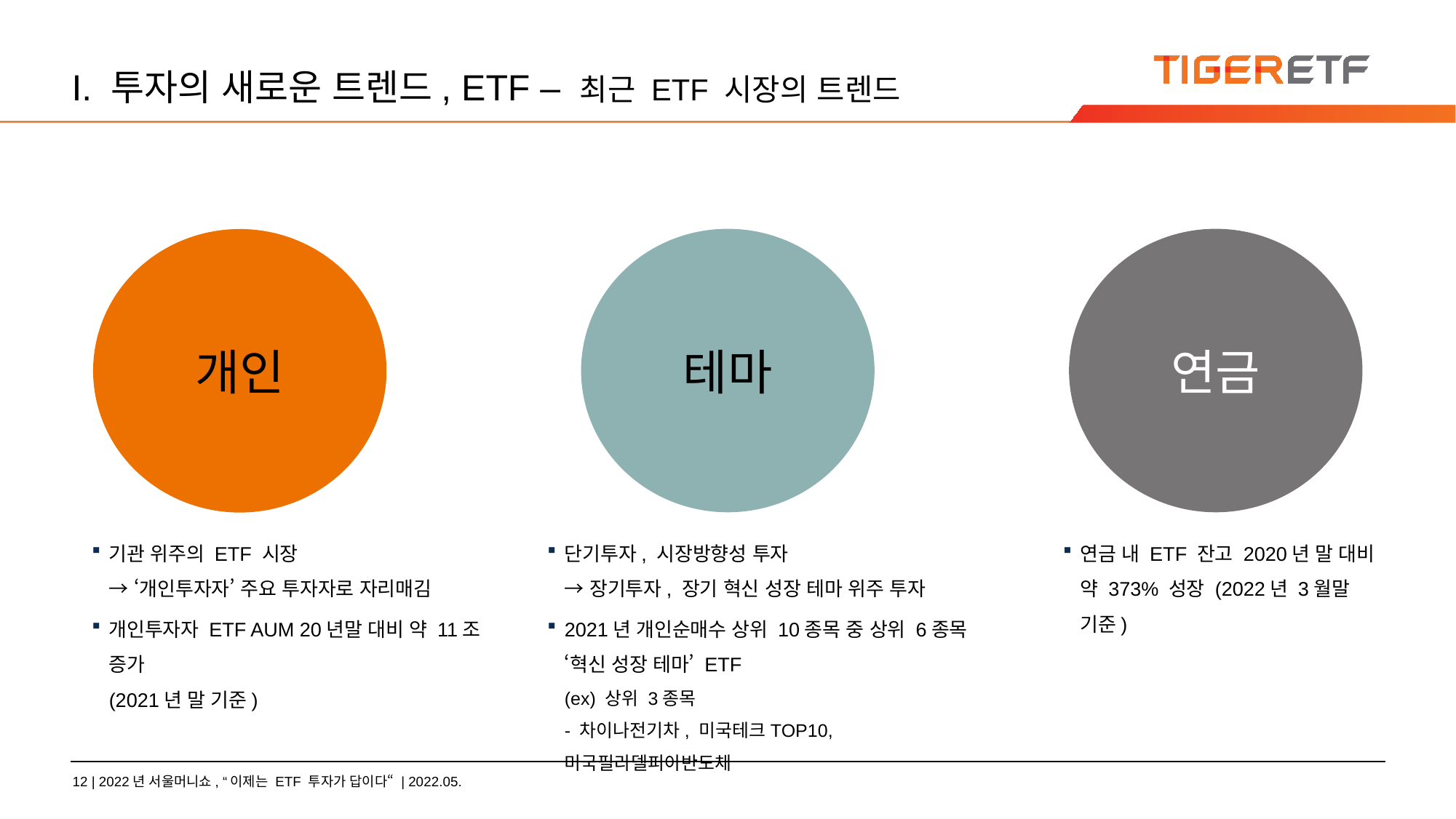

# I. 투자의 새로운 트렌드, ETF – 최근 ETF 시장의 트렌드
테마
연금
개인
기관 위주의 ETF 시장
→ ‘개인투자자’ 주요 투자자로 자리매김
개인투자자 ETF AUM 20년말 대비 약 11조 증가
(2021년 말 기준)
단기투자, 시장방향성 투자
→ 장기투자, 장기 혁신 성장 테마 위주 투자
2021년 개인순매수 상위 10종목 중 상위 6종목
‘혁신 성장 테마’ ETF
(ex) 상위 3종목
- 차이나전기차, 미국테크TOP10, 미국필라델피아반도체
연금 내 ETF 잔고 2020년 말 대비
약 373% 성장 (2022년 3월말 기준)